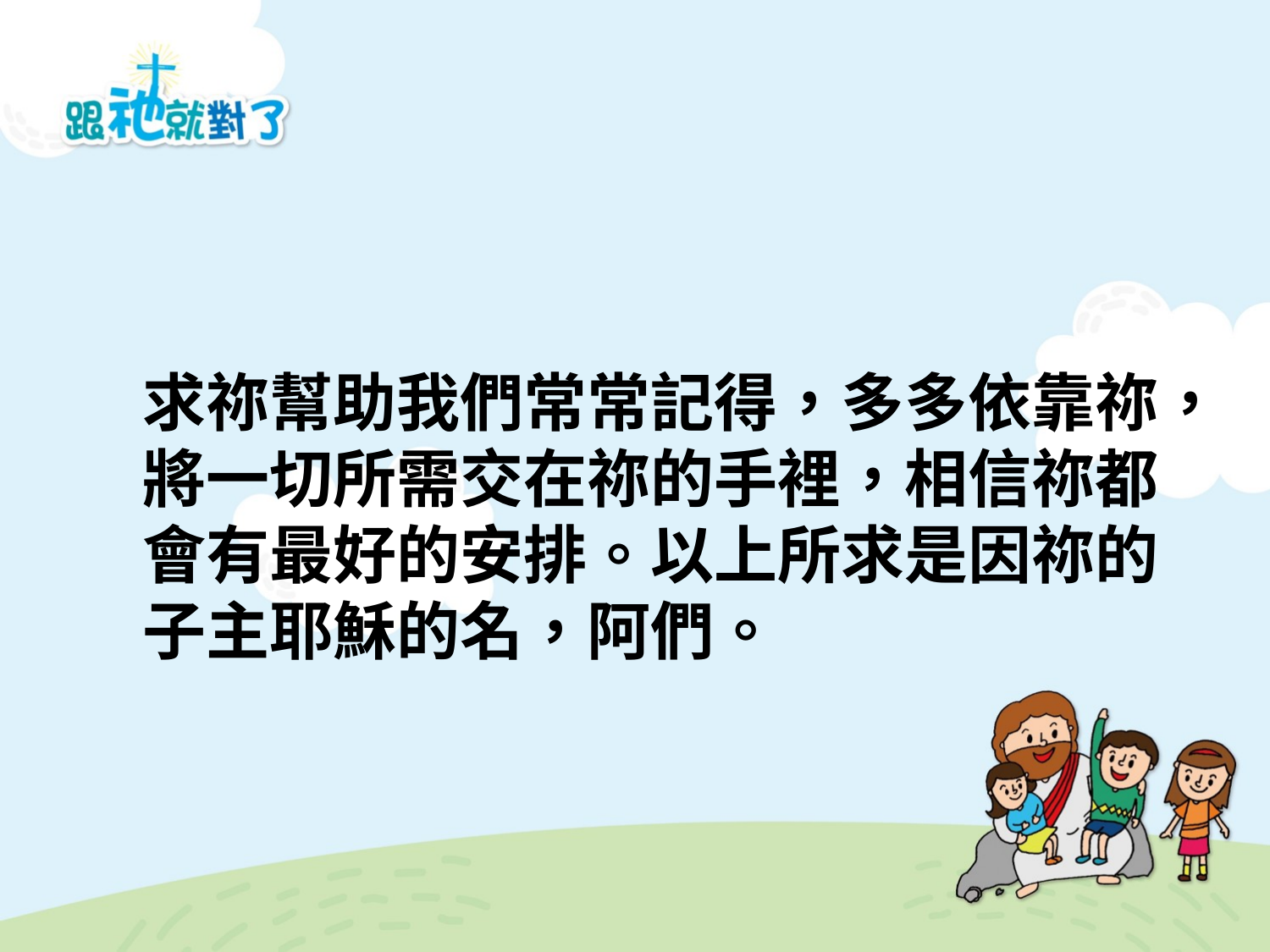

求祢幫助我們常常記得，多多依靠祢，將一切所需交在祢的手裡，相信祢都會有最好的安排。以上所求是因祢的子主耶穌的名，阿們。